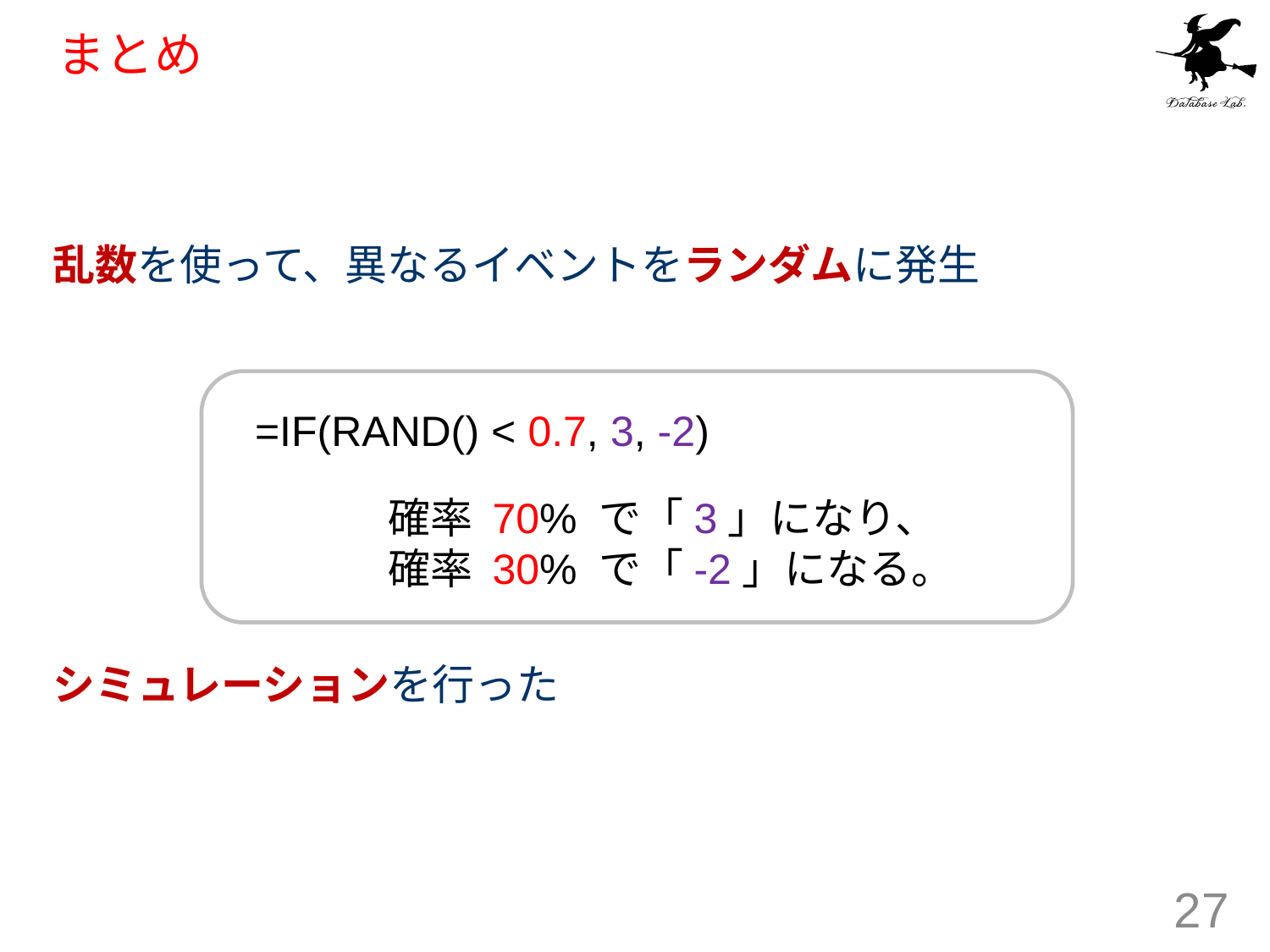

# まとめ
乱数を使って、異なるイベントをランダムに発生

=IF(RAND() < 0.7, 3, -2)
確率 70% で「3」になり、
確率 30% で「-2」になる。
シミュレーションを行った
27